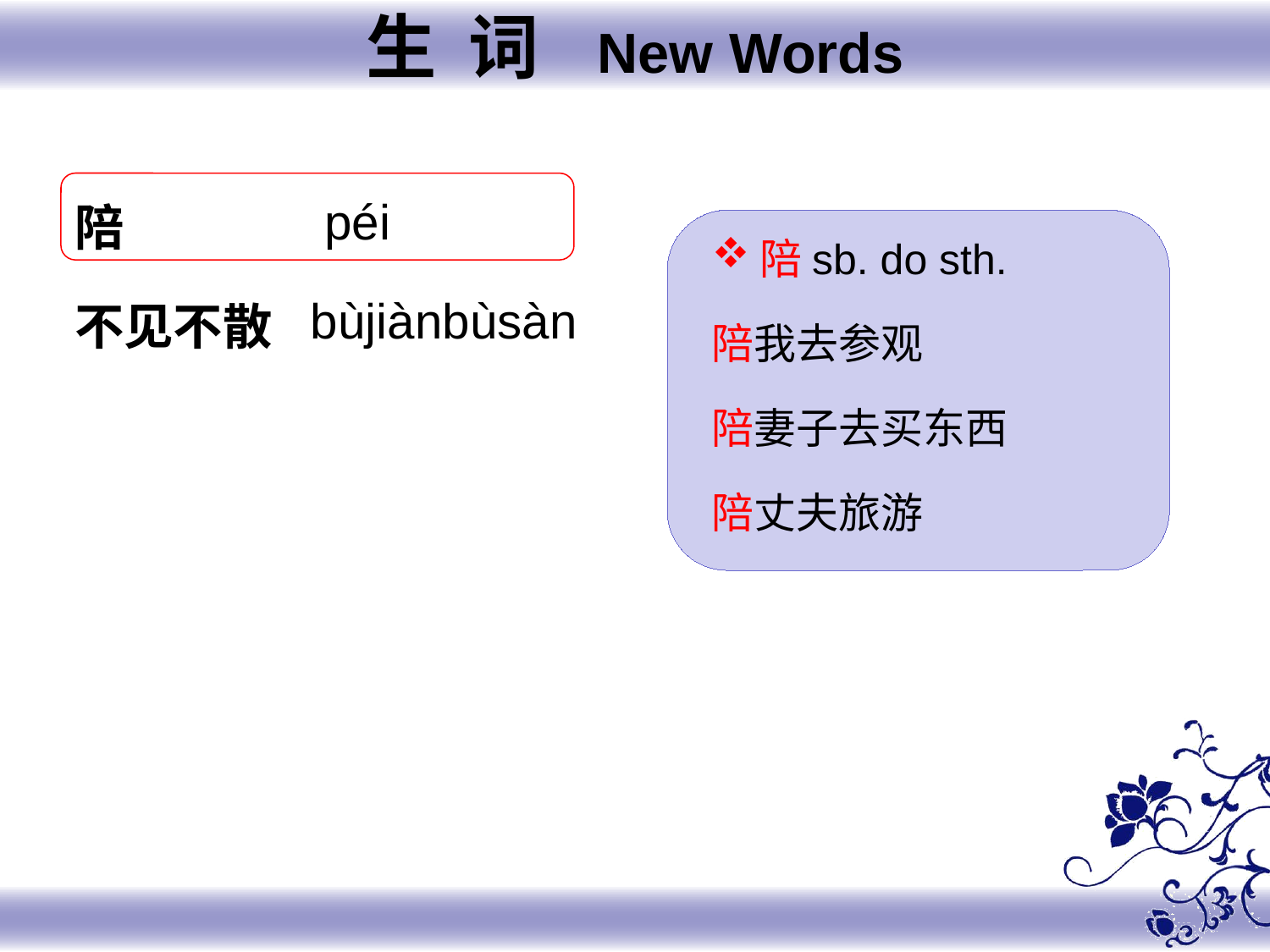

生  词   New Words
 péi
bùjiànbùsàn
陪
不见不散

陪sb. do sth.
陪我去参观
陪妻子去买东西
陪丈夫旅游